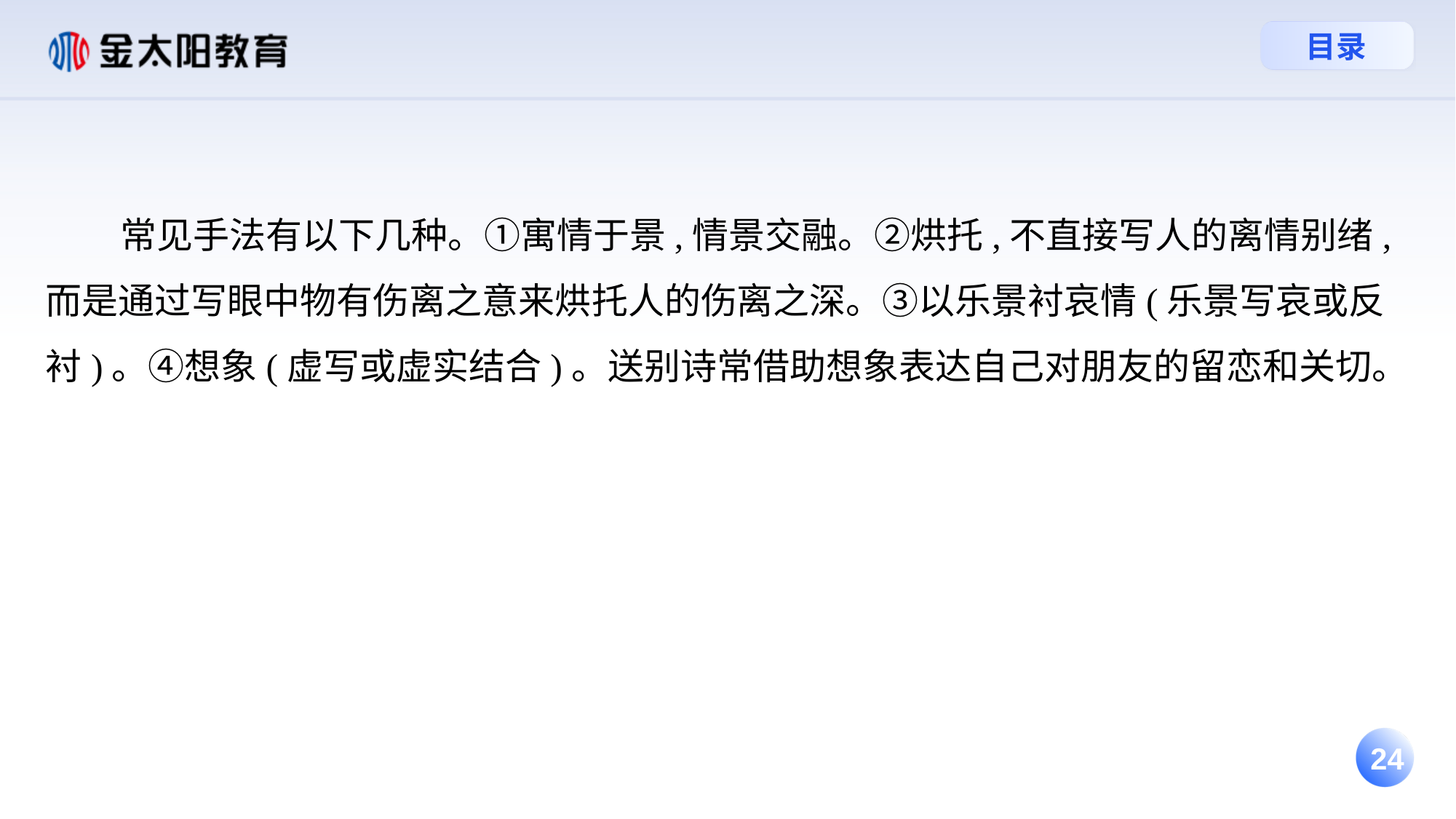

常见手法有以下几种。①寓情于景,情景交融。②烘托,不直接写人的离情别绪,而是通过写眼中物有伤离之意来烘托人的伤离之深。③以乐景衬哀情(乐景写哀或反衬)。④想象(虚写或虚实结合)。送别诗常借助想象表达自己对朋友的留恋和关切。